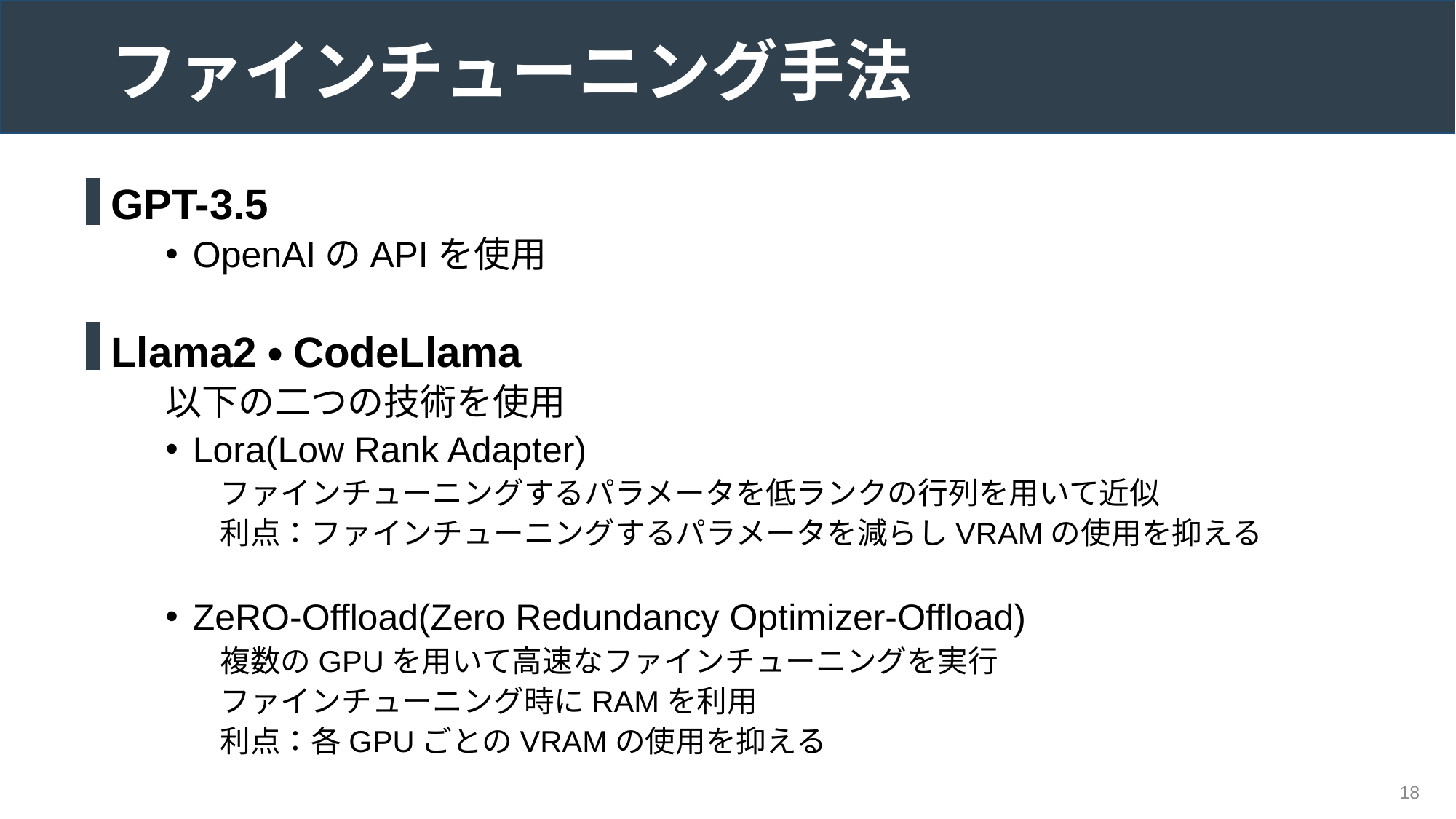

# ファインチューニング手法
GPT-3.5
OpenAIのAPIを使用

Llama2・CodeLlama
以下の二つの技術を使用
Lora(Low Rank Adapter)
ファインチューニングするパラメータを低ランクの行列を用いて近似
利点：ファインチューニングするパラメータを減らしVRAMの使用を抑える

ZeRO-Offload(Zero Redundancy Optimizer-Offload)
複数のGPUを用いて高速なファインチューニングを実行
ファインチューニング時にRAMを利用
利点：各GPUごとのVRAMの使用を抑える

18